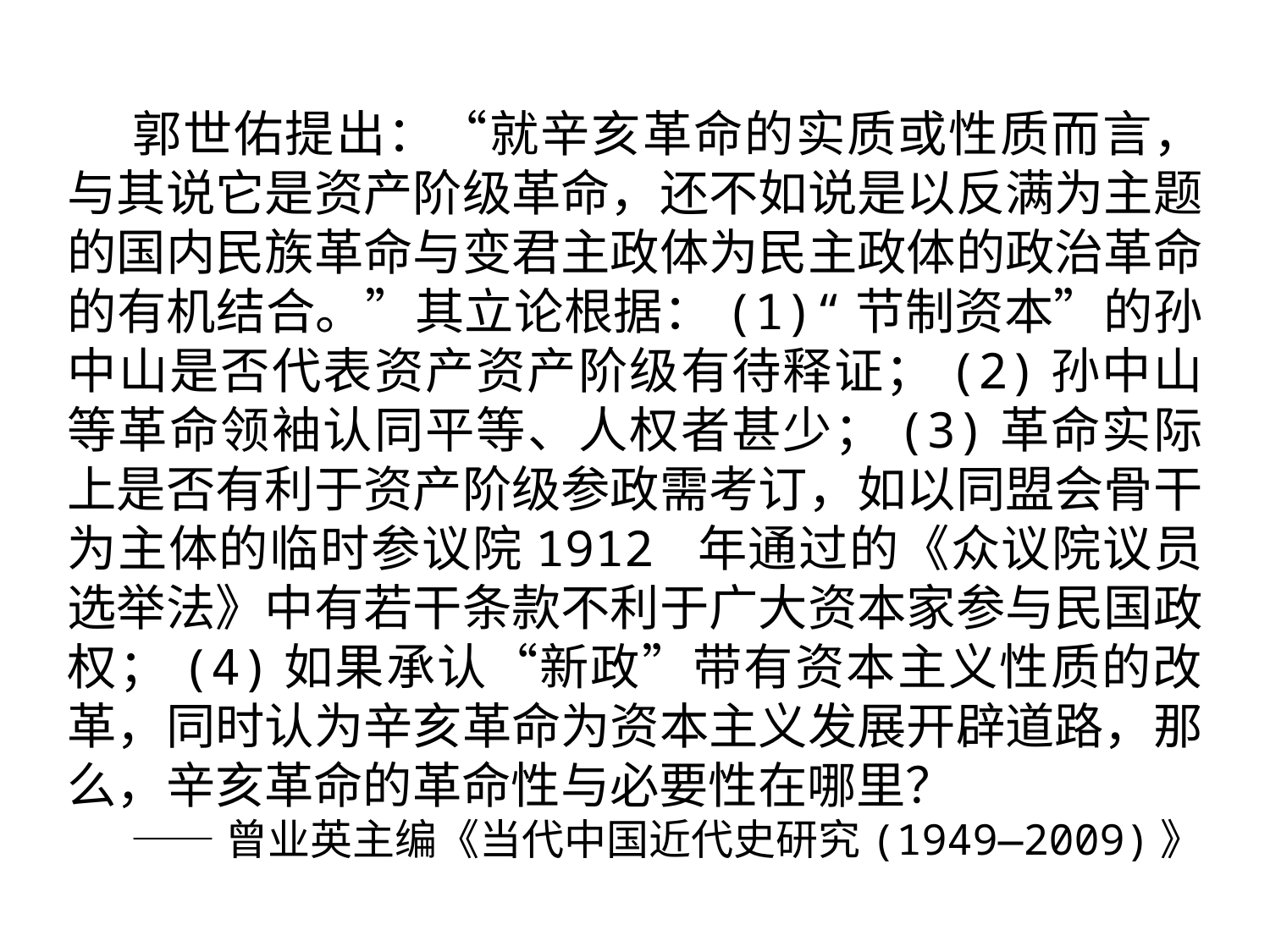

郭世佑提出：“就辛亥革命的实质或性质而言，与其说它是资产阶级革命，还不如说是以反满为主题的国内民族革命与变君主政体为民主政体的政治革命的有机结合。”其立论根据：(1)“节制资本”的孙中山是否代表资产资产阶级有待释证；(2)孙中山等革命领袖认同平等、人权者甚少；(3)革命实际上是否有利于资产阶级参政需考订，如以同盟会骨干为主体的临时参议院1912 年通过的《众议院议员选举法》中有若干条款不利于广大资本家参与民国政权；(4)如果承认“新政”带有资本主义性质的改革，同时认为辛亥革命为资本主义发展开辟道路，那么，辛亥革命的革命性与必要性在哪里？
——曾业英主编《当代中国近代史研究(1949—2009)》